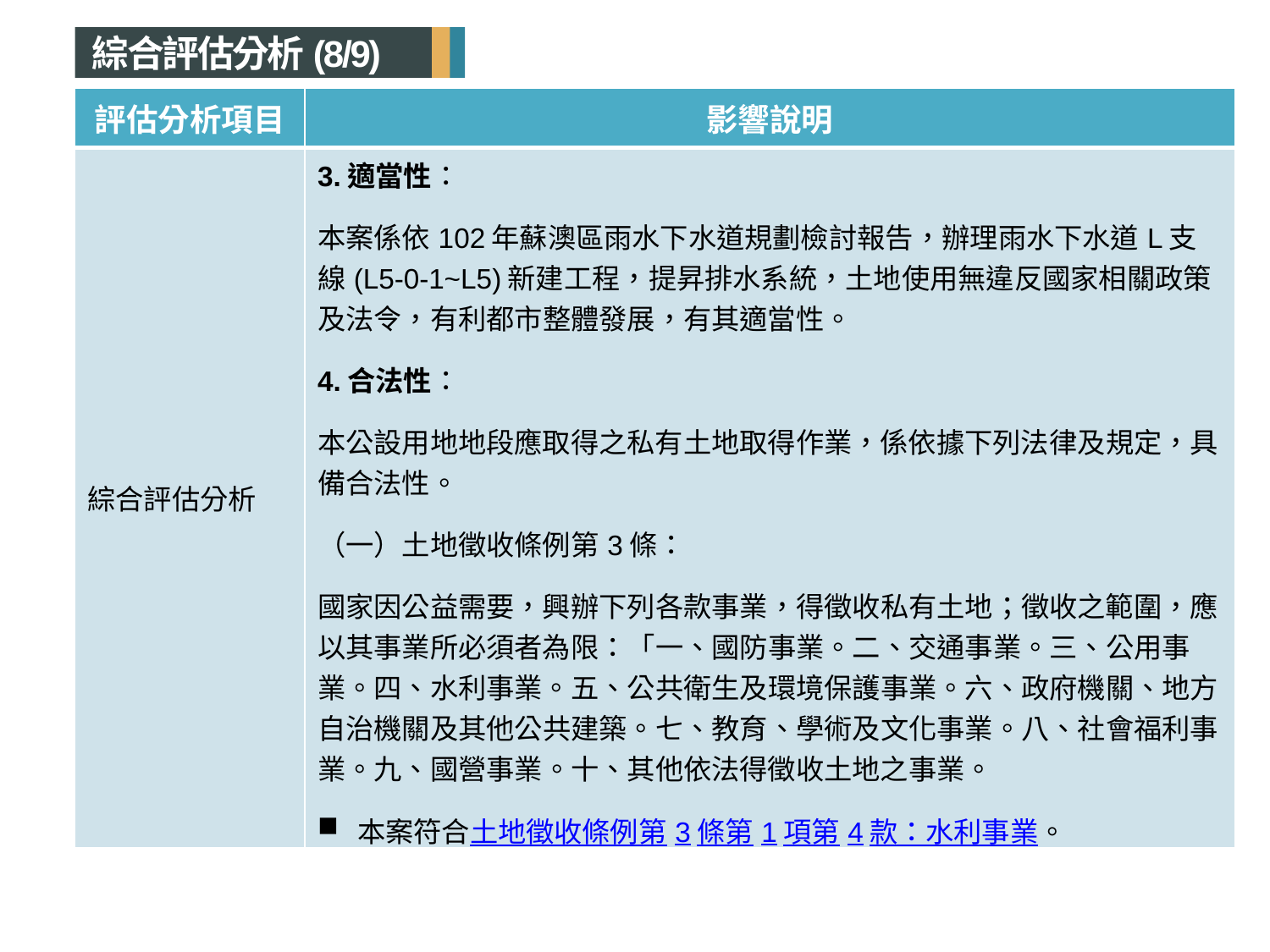

綜合評估分析(8/9)

| 評估分析項目 | 影響說明 |
| --- | --- |
| 綜合評估分析 | 3.適當性： 本案係依102年蘇澳區雨水下水道規劃檢討報告，辦理雨水下水道L支線(L5-0-1~L5)新建工程，提昇排水系統，土地使用無違反國家相關政策及法令，有利都市整體發展，有其適當性。 4.合法性： 本公設用地地段應取得之私有土地取得作業，係依據下列法律及規定，具備合法性。 （一）土地徵收條例第3條： 國家因公益需要，興辦下列各款事業，得徵收私有土地；徵收之範圍，應以其事業所必須者為限：「一、國防事業。二、交通事業。三、公用事業。四、水利事業。五、公共衛生及環境保護事業。六、政府機關、地方自治機關及其他公共建築。七、教育、學術及文化事業。八、社會福利事業。九、國營事業。十、其他依法得徵收土地之事業。 本案符合土地徵收條例第3條第1項第4款：水利事業。 |